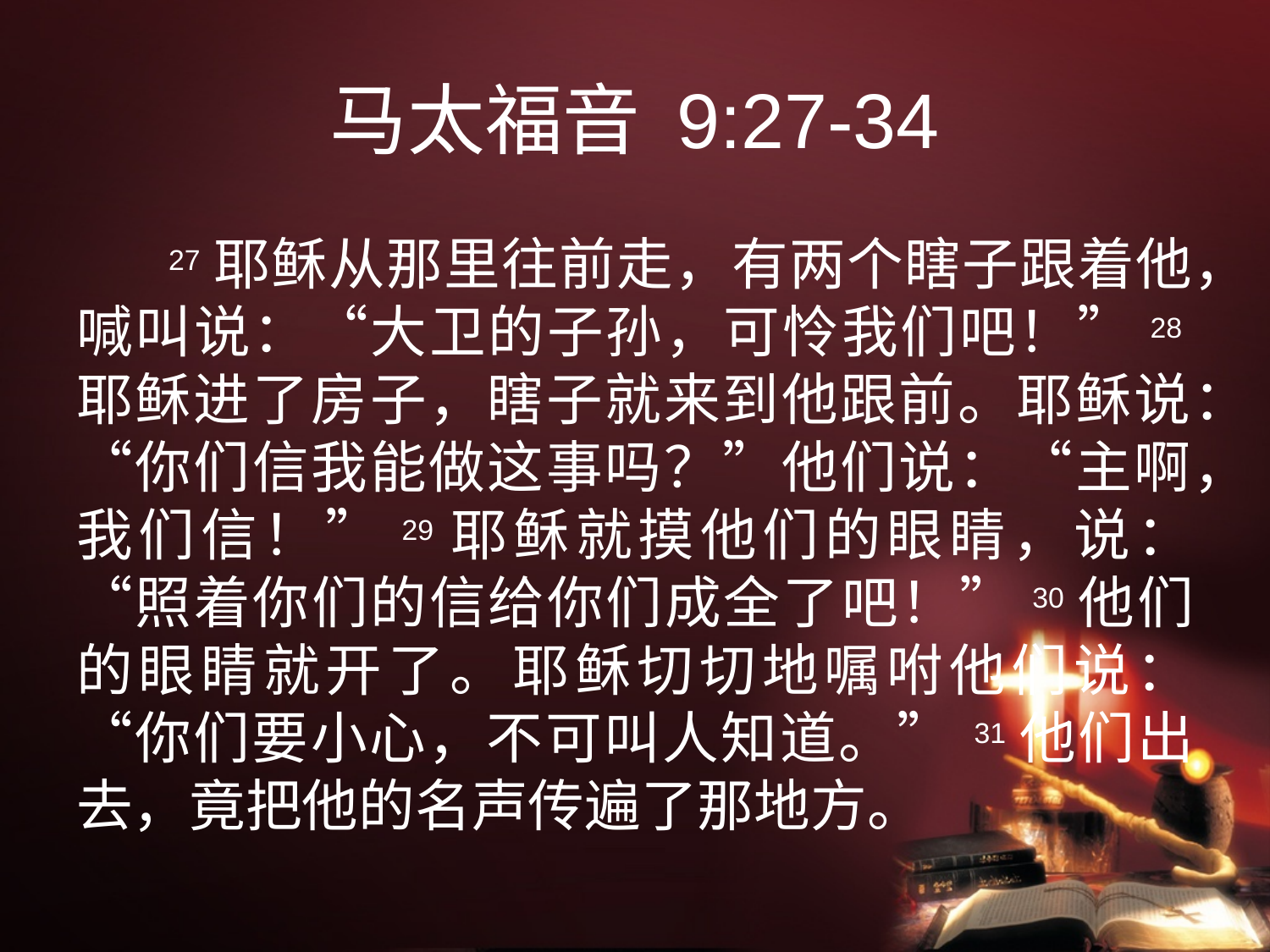

# 马太福音 9:27-34
          27耶稣从那里往前走，有两个瞎子跟着他，喊叫说：“大卫的子孙，可怜我们吧！”28耶稣进了房子，瞎子就来到他跟前。耶稣说：“你们信我能做这事吗？”他们说：“主啊，我们信！”29耶稣就摸他们的眼睛，说：“照着你们的信给你们成全了吧！”30他们的眼睛就开了。耶稣切切地嘱咐他们说：“你们要小心，不可叫人知道。” 31他们出去，竟把他的名声传遍了那地方。